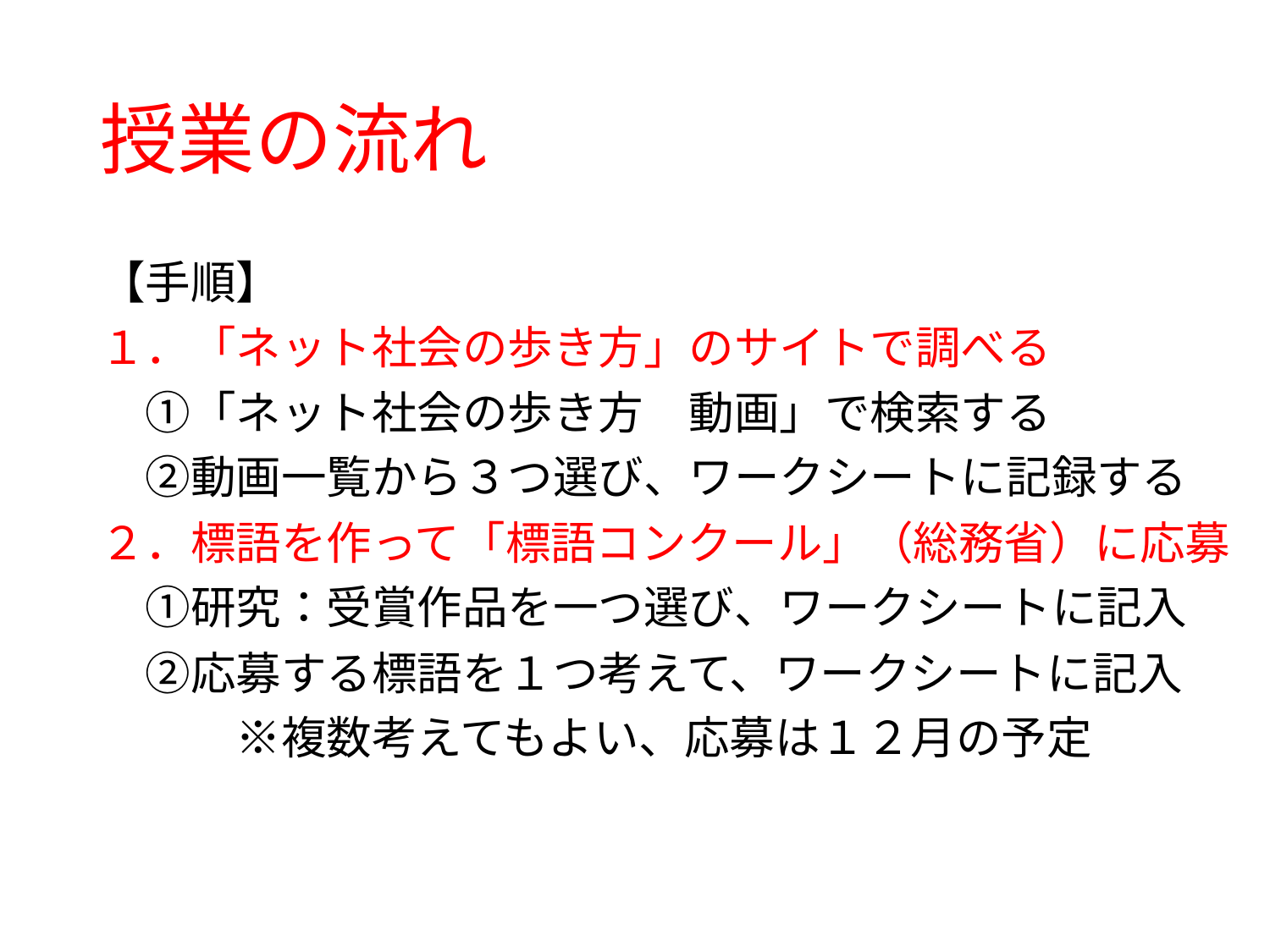

# 授業の流れ
【手順】
１．「ネット社会の歩き方」のサイトで調べる
　①「ネット社会の歩き方　動画」で検索する
　②動画一覧から３つ選び、ワークシートに記録する
２．標語を作って「標語コンクール」（総務省）に応募
　①研究：受賞作品を一つ選び、ワークシートに記入
　②応募する標語を１つ考えて、ワークシートに記入
　　　※複数考えてもよい、応募は１２月の予定